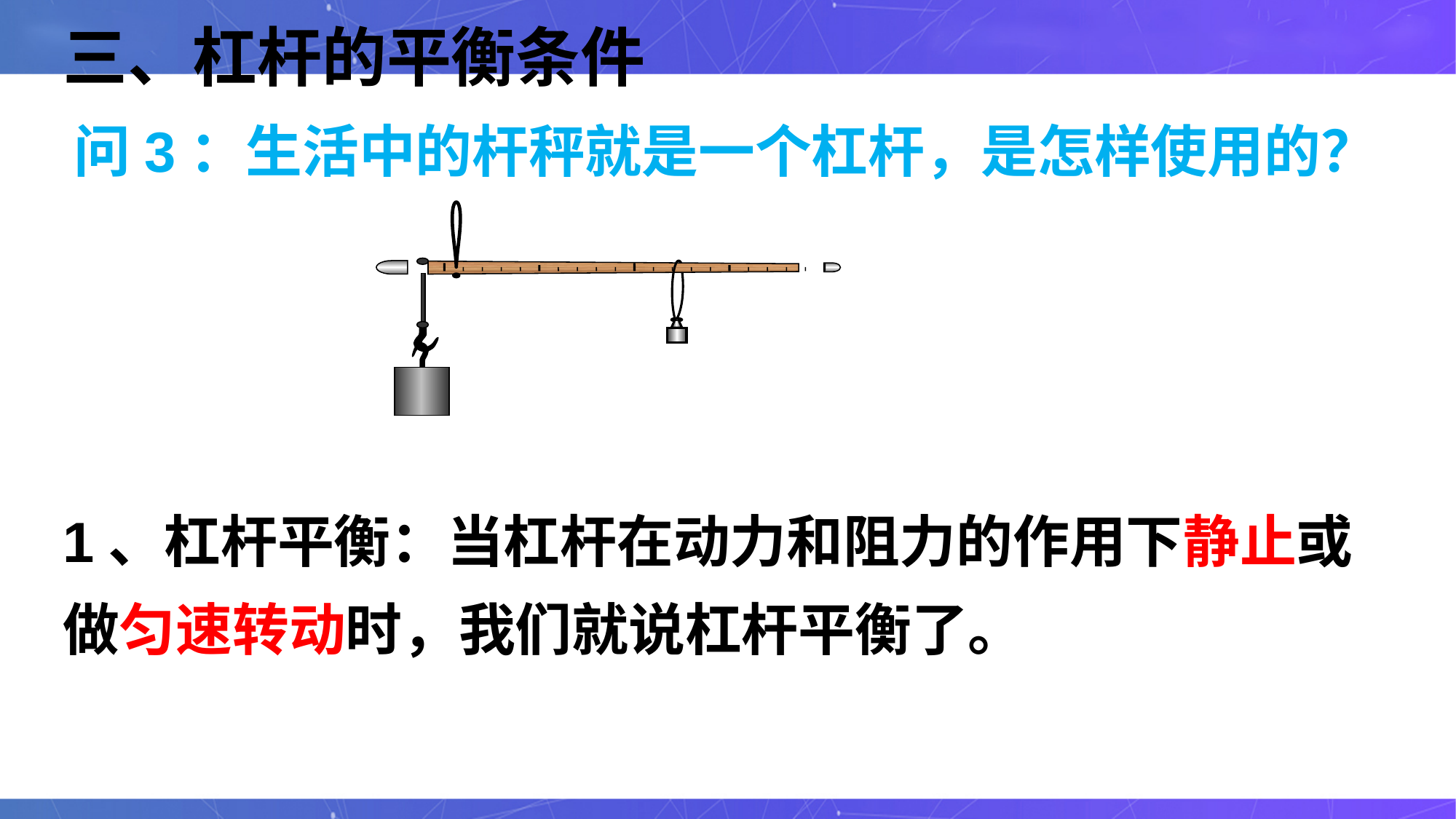

三、杠杆的平衡条件
问3：生活中的杆秤就是一个杠杆，是怎样使用的？

1、杠杆平衡：当杠杆在动力和阻力的作用下静止或做匀速转动时，我们就说杠杆平衡了。